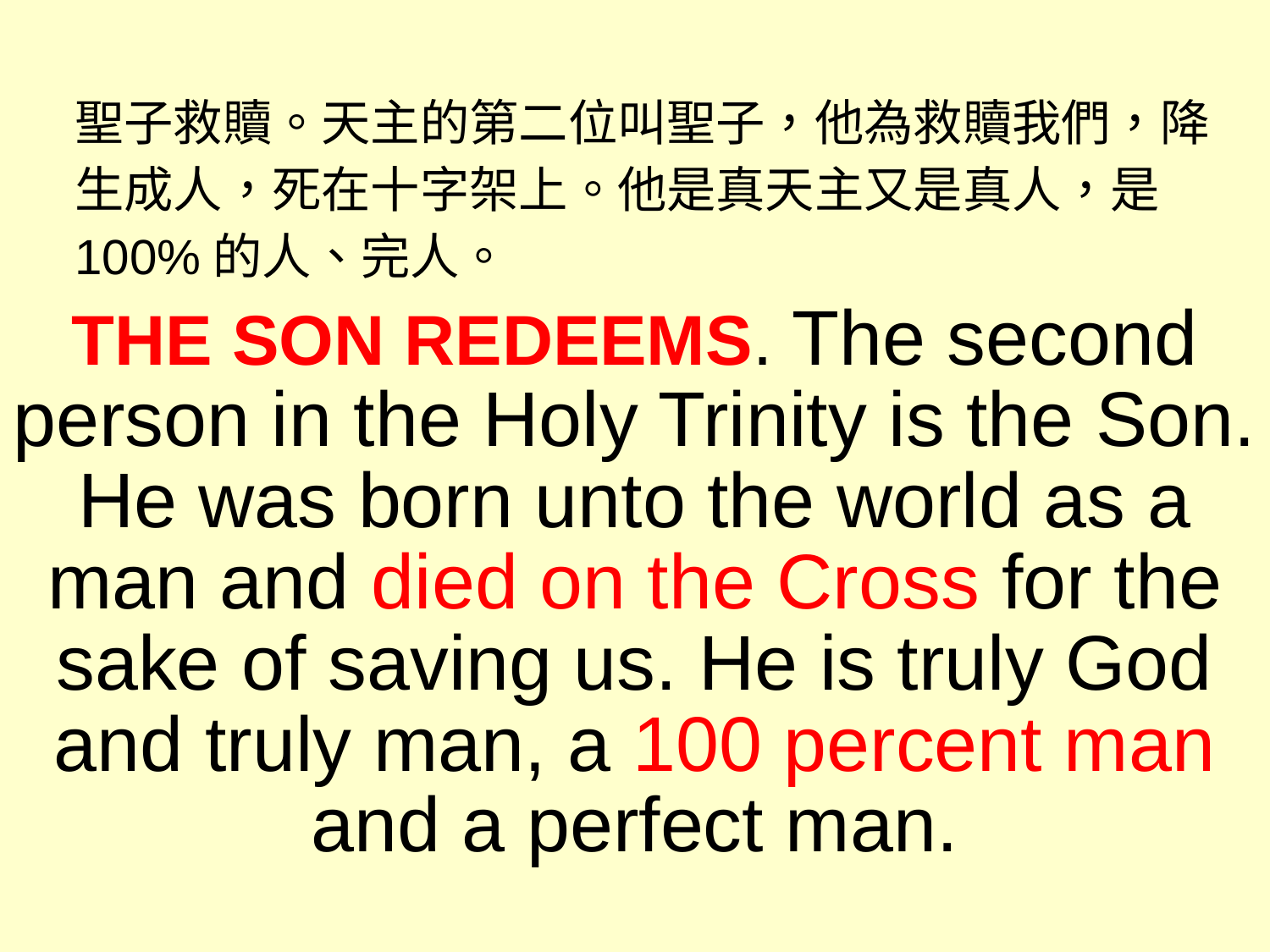

聖子救贖。天主的第二位叫聖子，他為救贖我們，降生成人，死在十字架上。他是真天主又是真人，是100%的人、完人。
THE SON REDEEMS. The second person in the Holy Trinity is the Son. He was born unto the world as a man and died on the Cross for the sake of saving us. He is truly God and truly man, a 100 percent man and a perfect man.